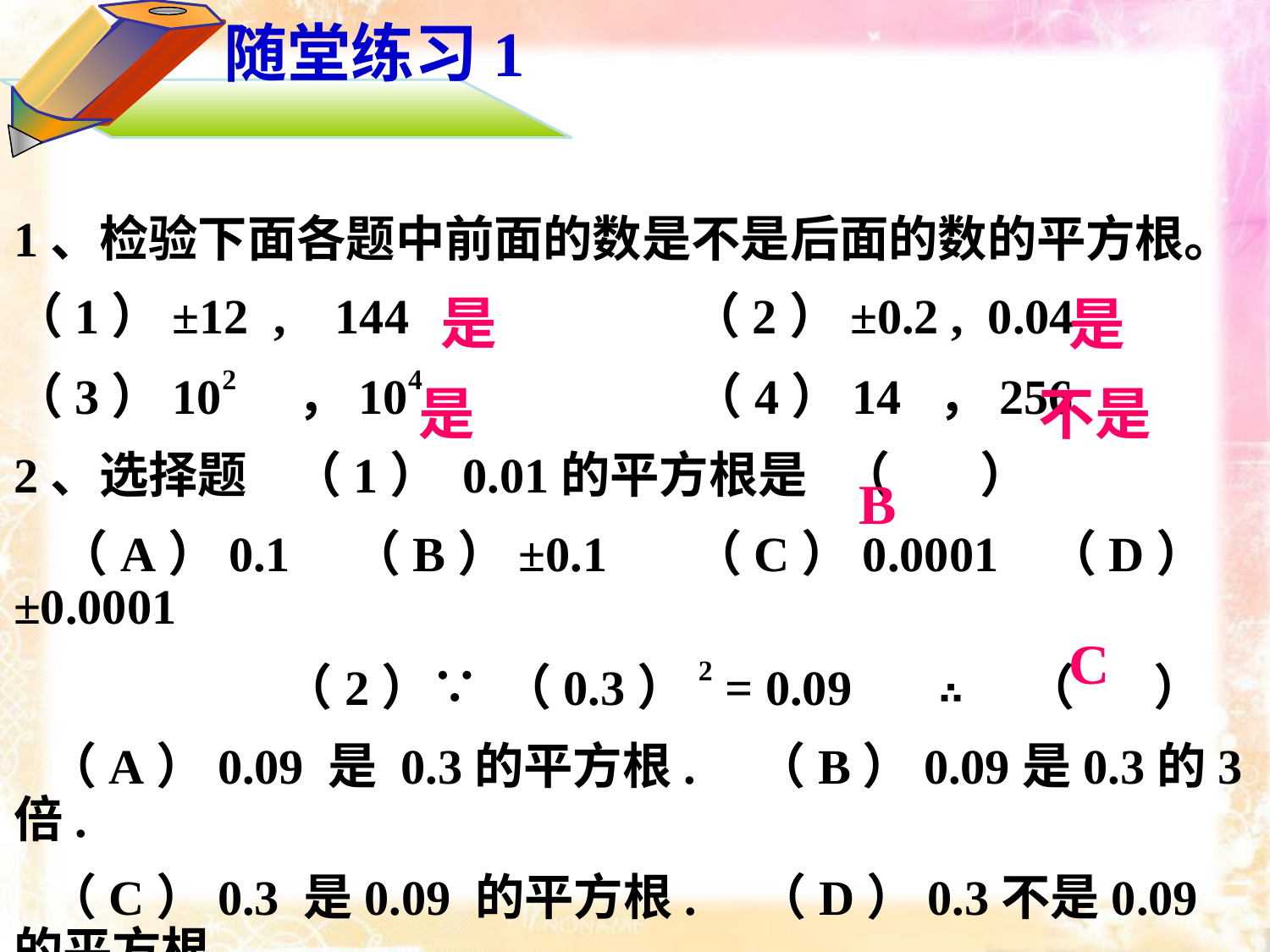

随堂练习1

1、检验下面各题中前面的数是不是后面的数的平方根。
（1）±12  ,    144                      （2）±0.2 ,  0.04
（3）102    ，104                                    （4）14  ，256
2、选择题    （1） 0.01的平方根是   （        ）
   （A）0.1    （B）±0.1      （C）0.0001   （D）±0.0001
                       （2）∵  （0.3）2 = 0.09       ∴    （       ）
  （A）0.09 是 0.3的平方根.    （B）0.09是0.3的3倍.
  （C）0.3 是0.09 的平方根.    （D）0.3不是0.09的平方根.
是
是
是
不是
B
C